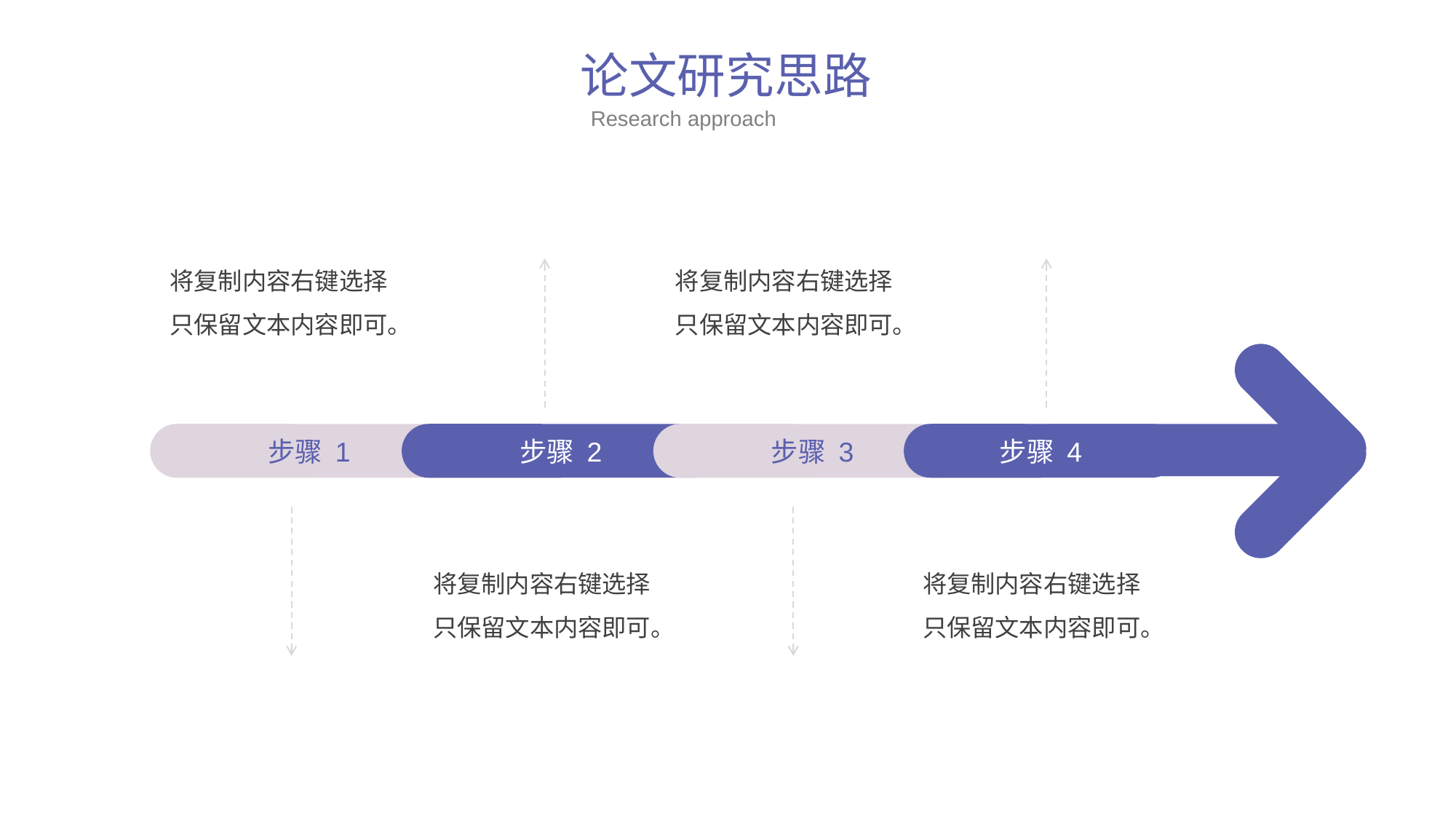

论文研究思路
Research approach
将复制内容右键选择只保留文本内容即可。
将复制内容右键选择只保留文本内容即可。

步骤 4
步骤 1
步骤 2
步骤 3
将复制内容右键选择只保留文本内容即可。
将复制内容右键选择只保留文本内容即可。